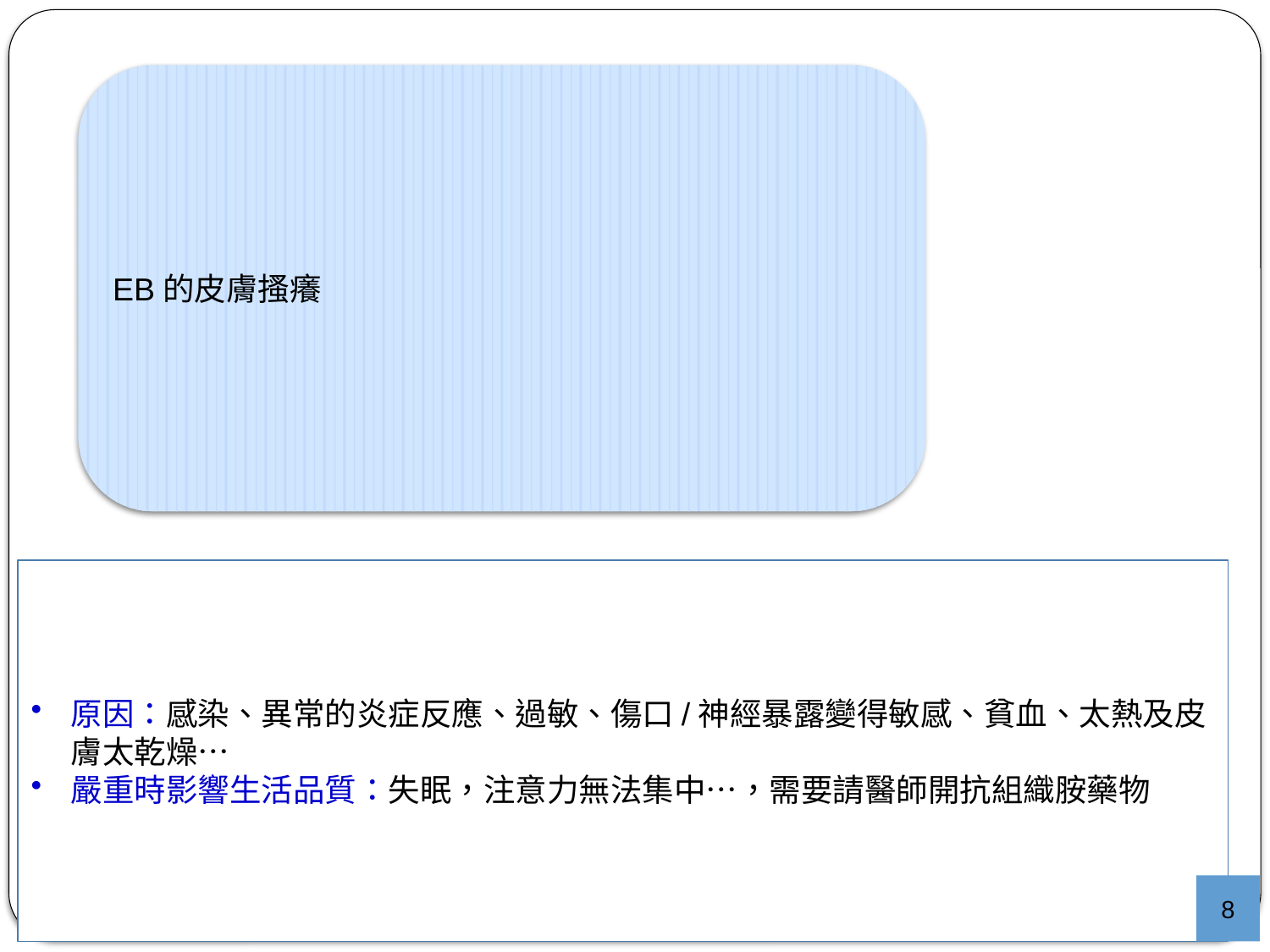

EB的皮膚搔癢
原因：感染、異常的炎症反應、過敏、傷口/神經暴露變得敏感、貧血、太熱及皮膚太乾燥…
嚴重時影響生活品質：失眠，注意力無法集中…，需要請醫師開抗組織胺藥物

8